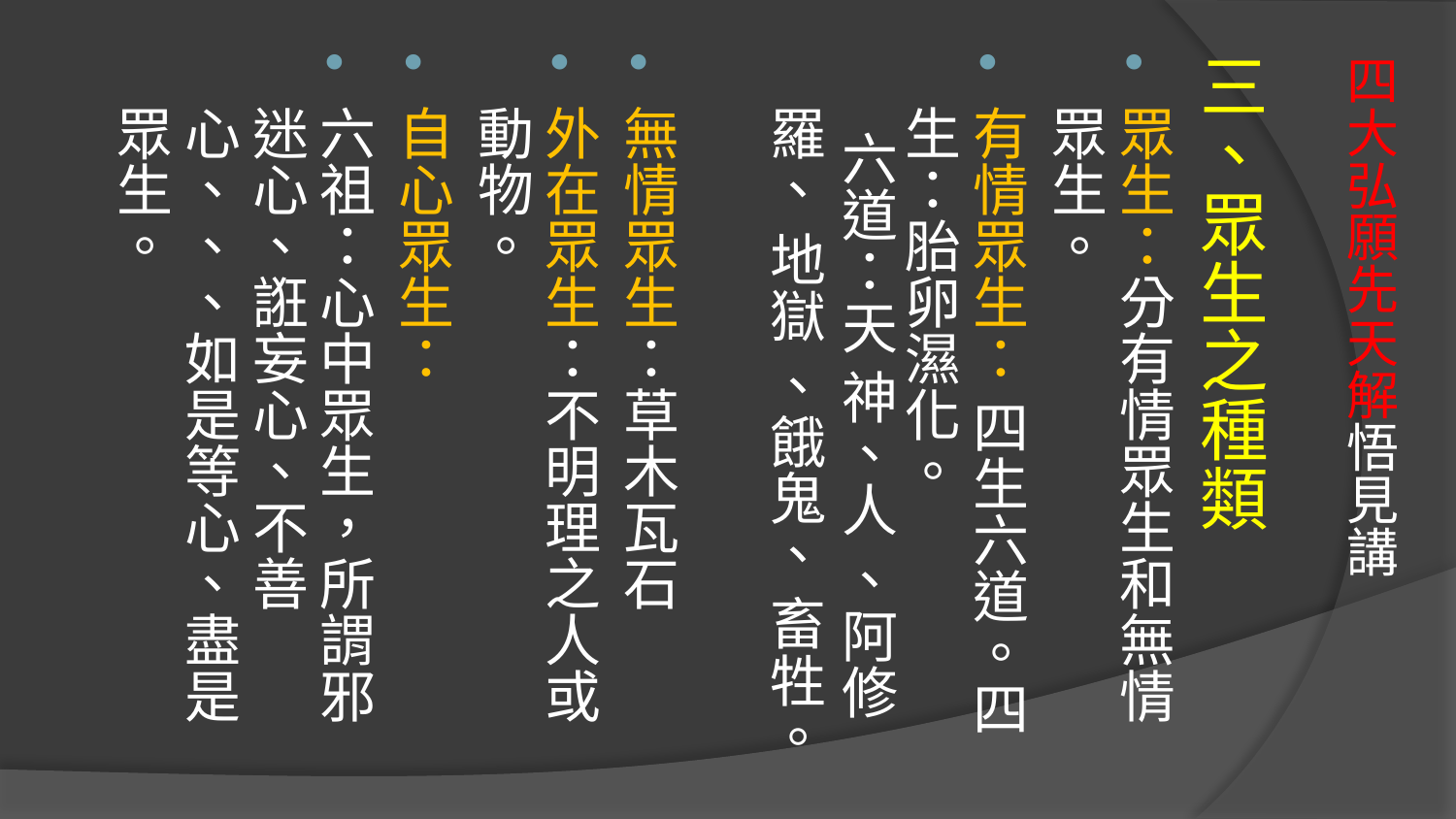

三、眾生之種類
眾生：分有情眾生和無情眾生。
有情眾生： 四生六道。四生：胎卵濕化。                        六道：天 神、人 、阿修羅、 地獄 、餓鬼、 畜牲。
無情眾生：草木瓦石
外在眾生：不明理之人或動物。
自心眾生：
六祖：心中眾生，所謂邪迷心、誑妄心、不善心、、、如是等心、盡是眾生。

# 四大弘願先天解悟見講